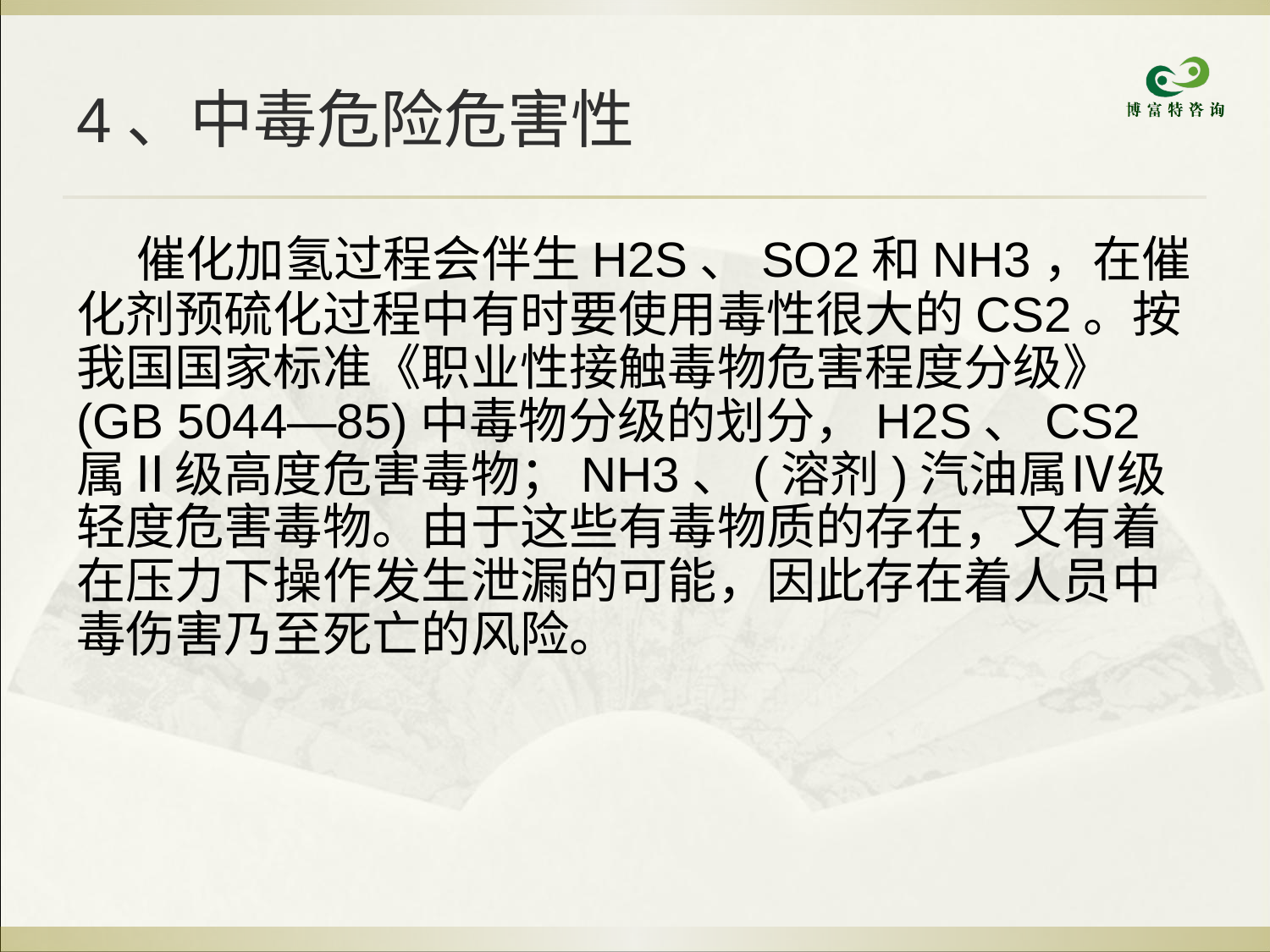

4、中毒危险危害性
   催化加氢过程会伴生H2S、SO2和NH3，在催化剂预硫化过程中有时要使用毒性很大的CS2。按我国国家标准《职业性接触毒物危害程度分级》(GB 5044—85)中毒物分级的划分，H2S、CS2属Ⅱ级高度危害毒物；NH3、(溶剂)汽油属Ⅳ级轻度危害毒物。由于这些有毒物质的存在，又有着在压力下操作发生泄漏的可能，因此存在着人员中毒伤害乃至死亡的风险。